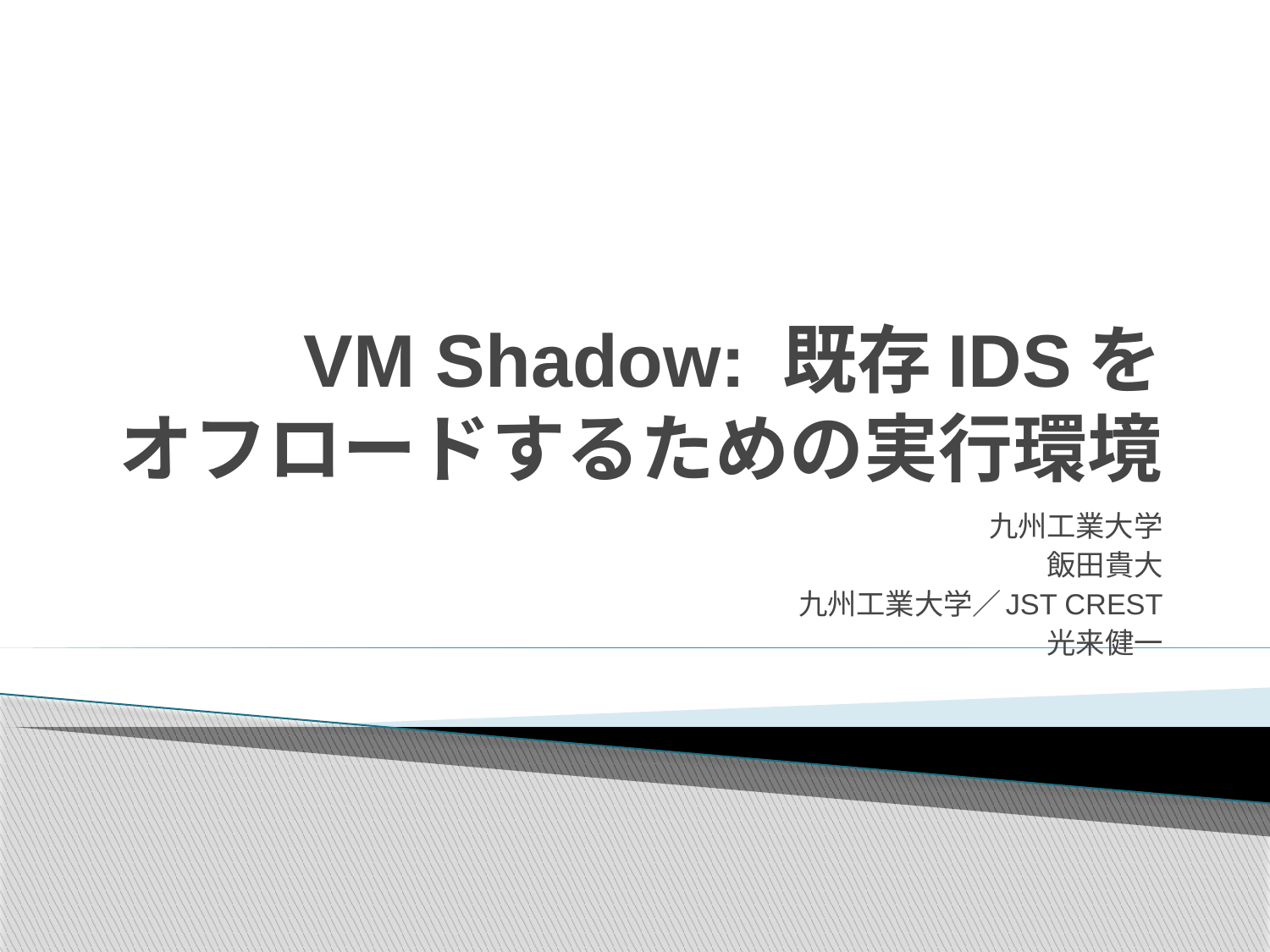

# VM Shadow: 既存IDSを オフロードするための実行環境
九州工業大学
飯田貴大
九州工業大学／JST CREST
光来健一